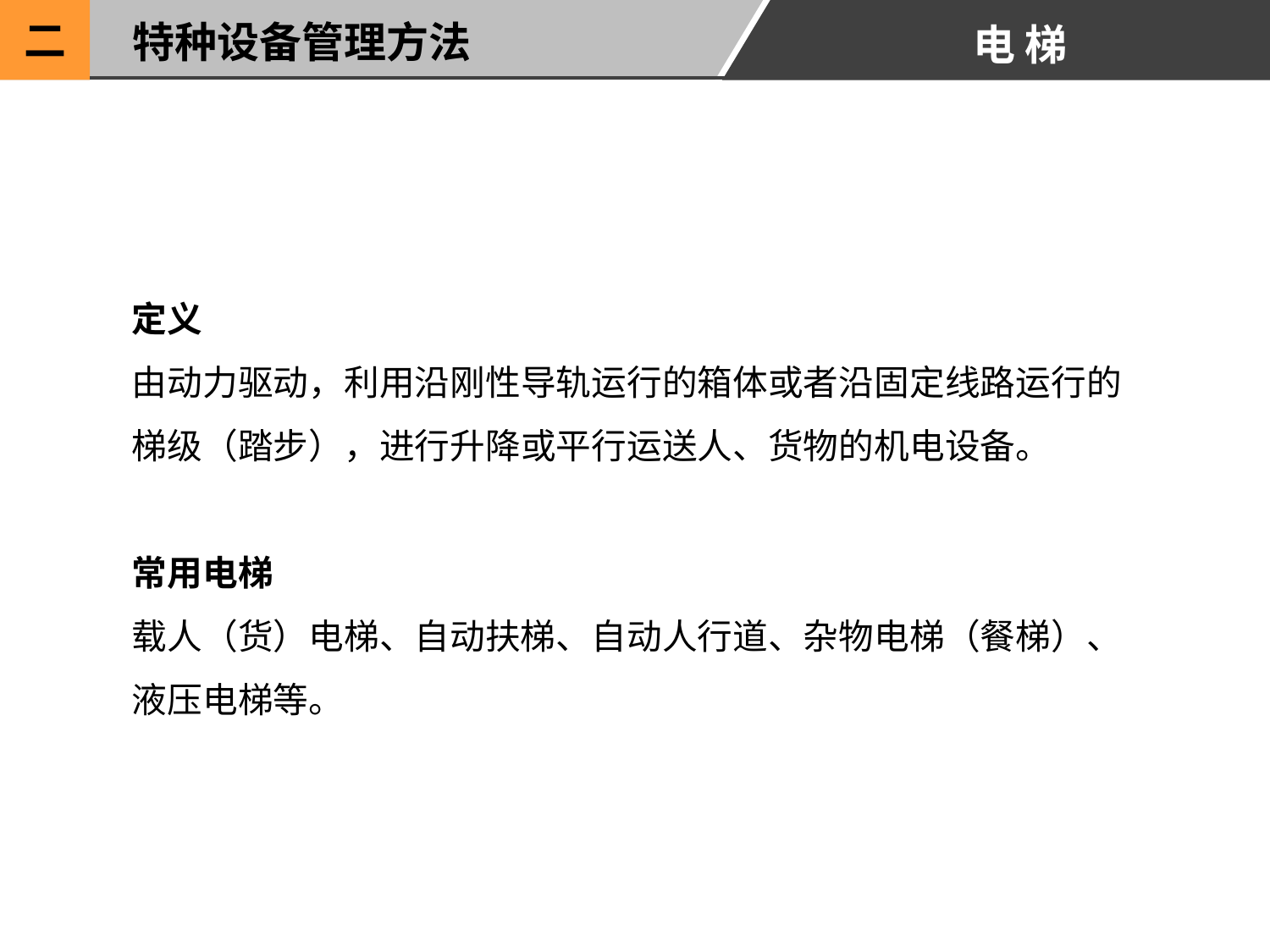

二
特种设备管理方法
电 梯
定义
由动力驱动，利用沿刚性导轨运行的箱体或者沿固定线路运行的梯级（踏步），进行升降或平行运送人、货物的机电设备。

常用电梯
载人（货）电梯、自动扶梯、自动人行道、杂物电梯（餐梯）、液压电梯等。